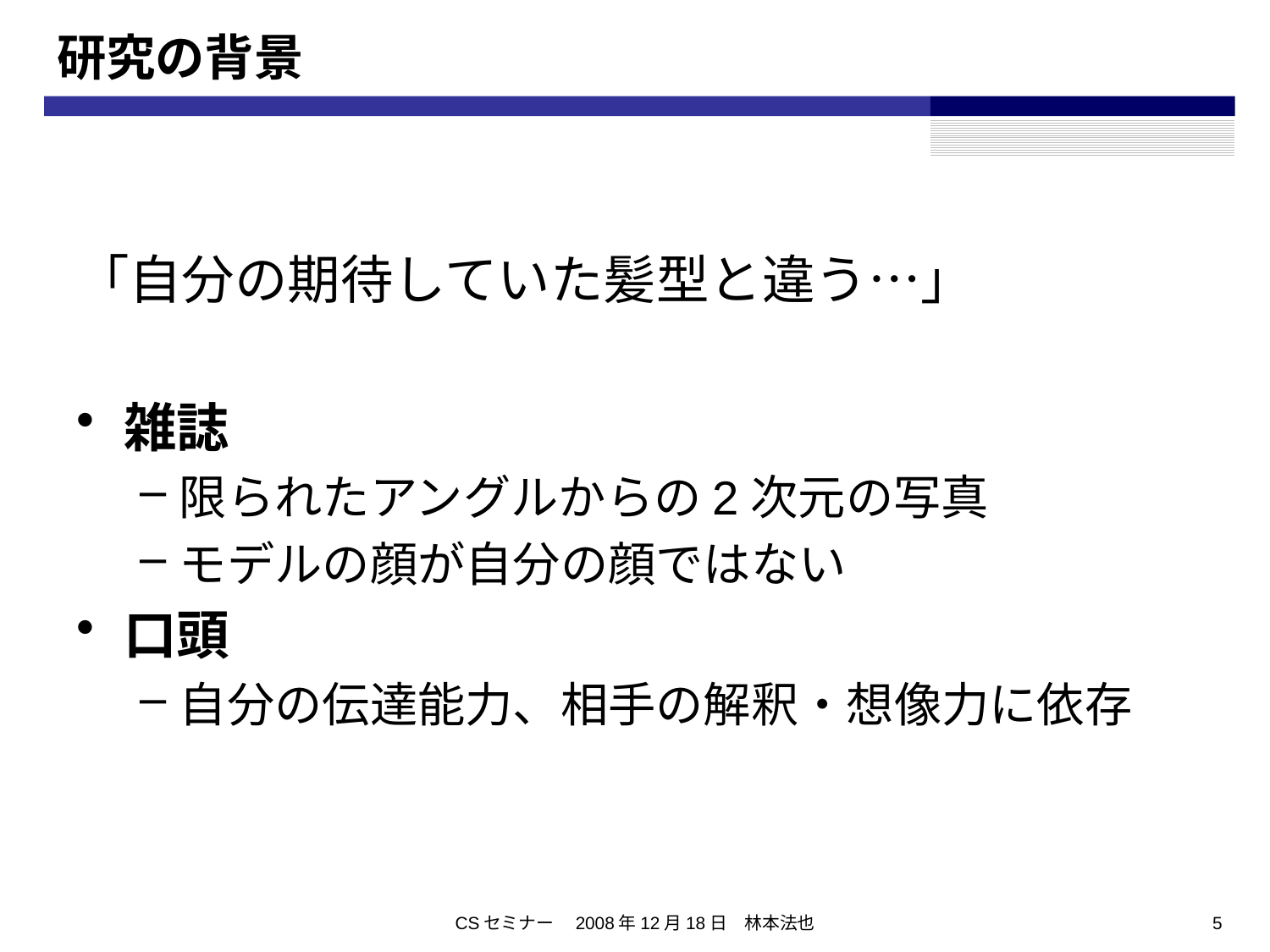

# 研究の背景

「自分の期待していた髪型と違う…」

雑誌
限られたアングルからの2次元の写真
モデルの顔が自分の顔ではない
口頭
自分の伝達能力、相手の解釈・想像力に依存
CSセミナー　2008年12月18日　林本法也
5